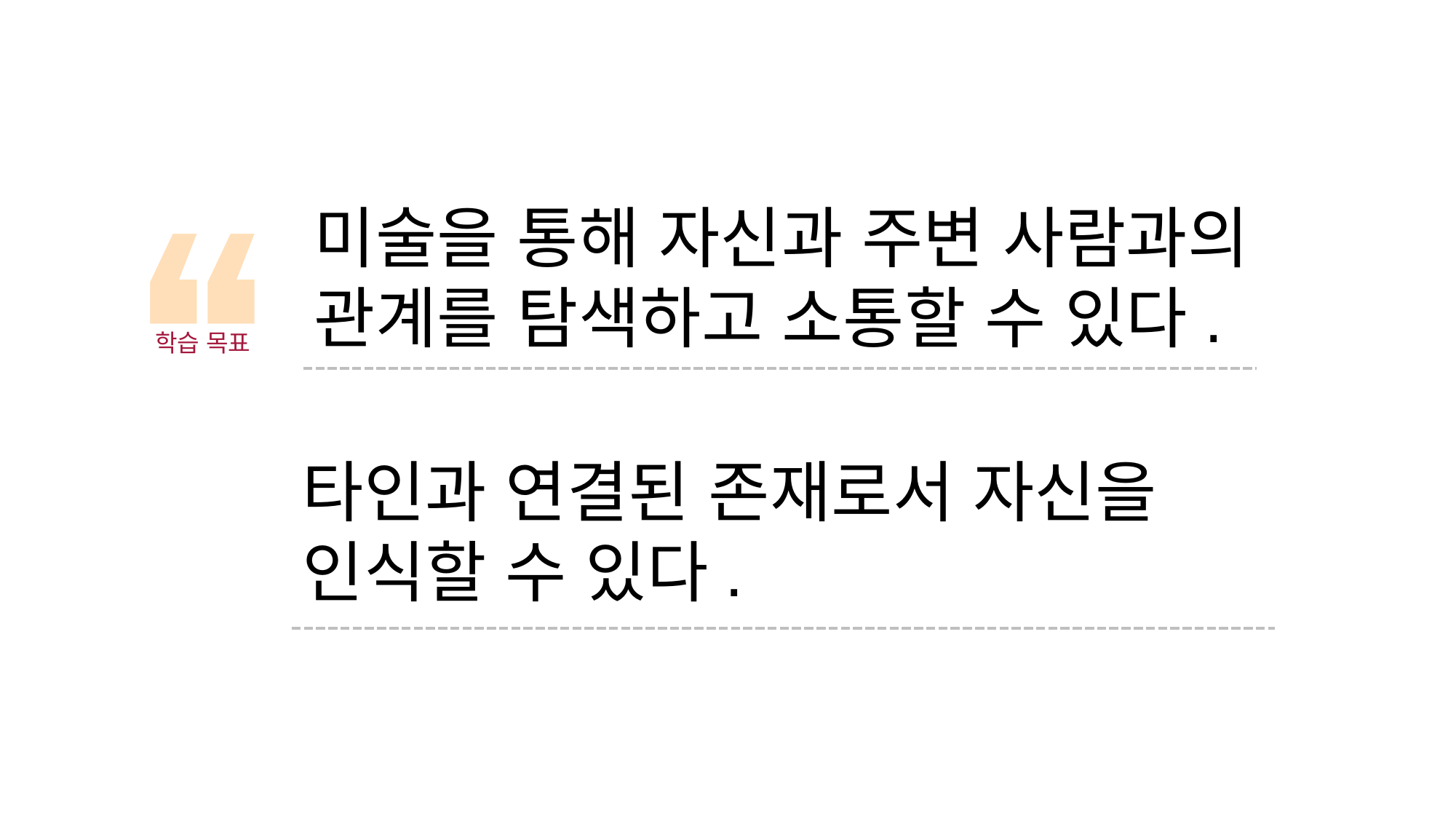

“
미술을 통해 자신과 주변 사람과의 관계를 탐색하고 소통할 수 있다.
학습 목표
타인과 연결된 존재로서 자신을 인식할 수 있다.